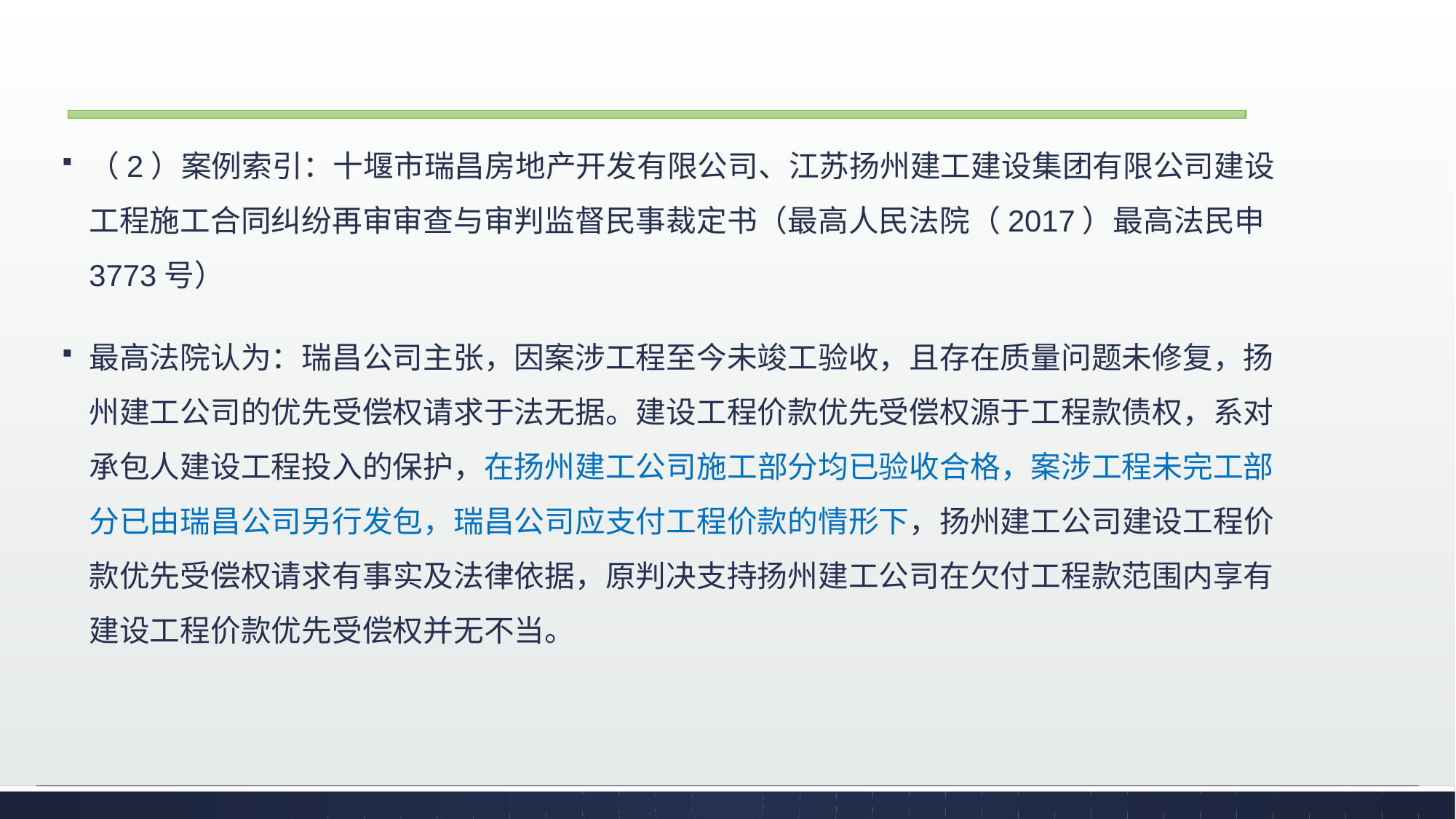

#

（2）案例索引：十堰市瑞昌房地产开发有限公司、江苏扬州建工建设集团有限公司建设工程施工合同纠纷再审审查与审判监督民事裁定书（最高人民法院（2017）最高法民申3773号）
最高法院认为：瑞昌公司主张，因案涉工程至今未竣工验收，且存在质量问题未修复，扬州建工公司的优先受偿权请求于法无据。建设工程价款优先受偿权源于工程款债权，系对承包人建设工程投入的保护，在扬州建工公司施工部分均已验收合格，案涉工程未完工部分已由瑞昌公司另行发包，瑞昌公司应支付工程价款的情形下，扬州建工公司建设工程价款优先受偿权请求有事实及法律依据，原判决支持扬州建工公司在欠付工程款范围内享有建设工程价款优先受偿权并无不当。